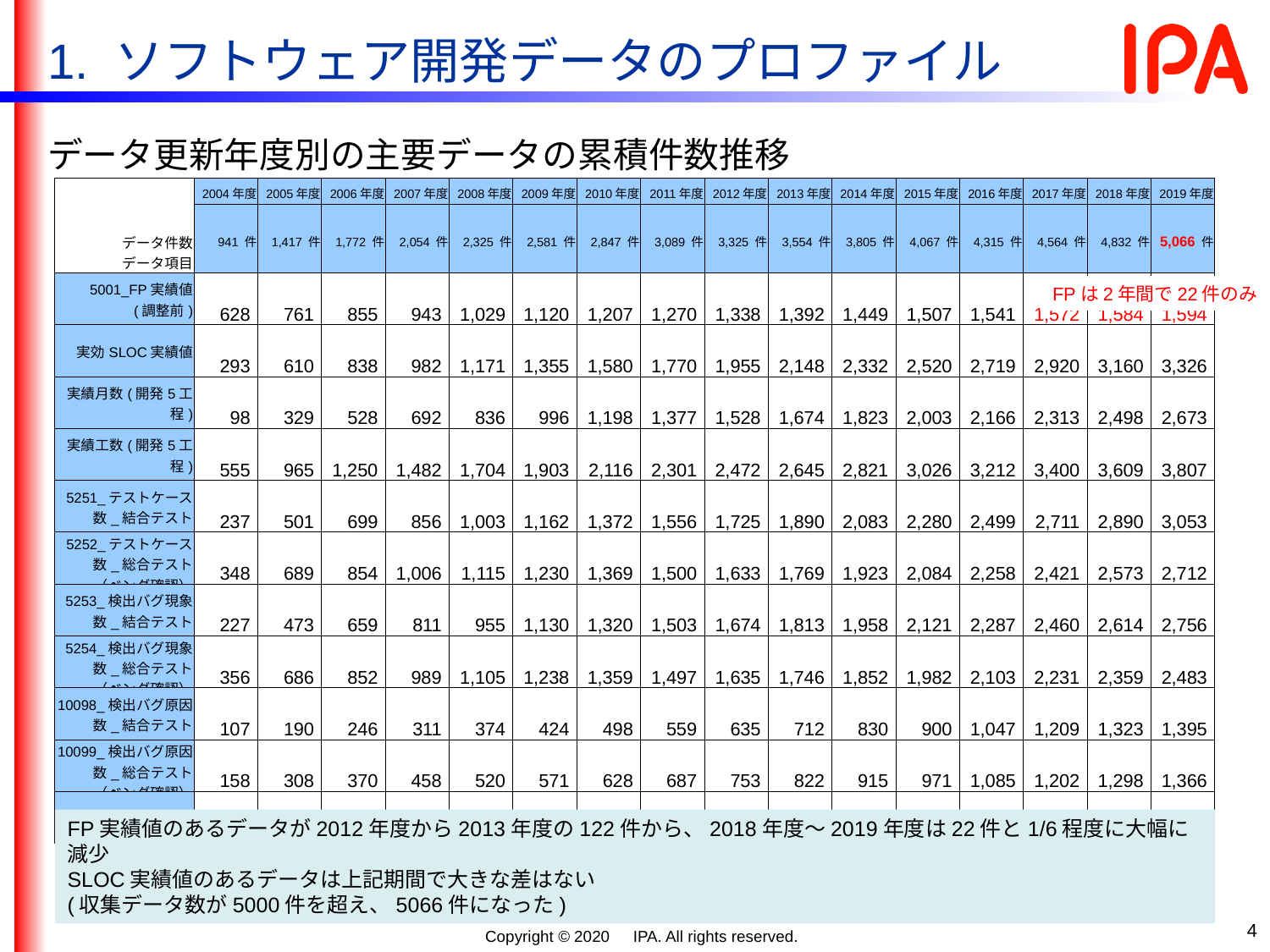

# 1. ソフトウェア開発データのプロファイル
データ更新年度別の主要データの累積件数推移
| データ件数 データ項目 | 2004年度 | 2005年度 | 2006年度 | 2007年度 | 2008年度 | 2009年度 | 2010年度 | 2011年度 | 2012年度 | 2013年度 | 2014年度 | 2015年度 | 2016年度 | 2017年度 | 2018年度 | 2019年度 |
| --- | --- | --- | --- | --- | --- | --- | --- | --- | --- | --- | --- | --- | --- | --- | --- | --- |
|  | 941 件 | 1,417 件 | 1,772 件 | 2,054 件 | 2,325 件 | 2,581 件 | 2,847 件 | 3,089 件 | 3,325 件 | 3,554 件 | 3,805 件 | 4,067 件 | 4,315 件 | 4,564 件 | 4,832 件 | 5,066 件 |
| 5001\_FP実績値 (調整前) | 628 | 761 | 855 | 943 | 1,029 | 1,120 | 1,207 | 1,270 | 1,338 | 1,392 | 1,449 | 1,507 | 1,541 | 1,572 | 1,584 | 1,594 |
| 実効SLOC実績値 | 293 | 610 | 838 | 982 | 1,171 | 1,355 | 1,580 | 1,770 | 1,955 | 2,148 | 2,332 | 2,520 | 2,719 | 2,920 | 3,160 | 3,326 |
| 実績月数(開発5工程) | 98 | 329 | 528 | 692 | 836 | 996 | 1,198 | 1,377 | 1,528 | 1,674 | 1,823 | 2,003 | 2,166 | 2,313 | 2,498 | 2,673 |
| 実績工数(開発5工程) | 555 | 965 | 1,250 | 1,482 | 1,704 | 1,903 | 2,116 | 2,301 | 2,472 | 2,645 | 2,821 | 3,026 | 3,212 | 3,400 | 3,609 | 3,807 |
| 5251\_テストケース数\_結合テスト | 237 | 501 | 699 | 856 | 1,003 | 1,162 | 1,372 | 1,556 | 1,725 | 1,890 | 2,083 | 2,280 | 2,499 | 2,711 | 2,890 | 3,053 |
| 5252\_テストケース数\_総合テスト （ベンダ確認） | 348 | 689 | 854 | 1,006 | 1,115 | 1,230 | 1,369 | 1,500 | 1,633 | 1,769 | 1,923 | 2,084 | 2,258 | 2,421 | 2,573 | 2,712 |
| 5253\_検出バグ現象数\_結合テスト | 227 | 473 | 659 | 811 | 955 | 1,130 | 1,320 | 1,503 | 1,674 | 1,813 | 1,958 | 2,121 | 2,287 | 2,460 | 2,614 | 2,756 |
| 5254\_検出バグ現象数\_総合テスト （ベンダ確認） | 356 | 686 | 852 | 989 | 1,105 | 1,238 | 1,359 | 1,497 | 1,635 | 1,746 | 1,852 | 1,982 | 2,103 | 2,231 | 2,359 | 2,483 |
| 10098\_検出バグ原因数\_結合テスト | 107 | 190 | 246 | 311 | 374 | 424 | 498 | 559 | 635 | 712 | 830 | 900 | 1,047 | 1,209 | 1,323 | 1,395 |
| 10099\_検出バグ原因数\_総合テスト （ベンダ確認） | 158 | 308 | 370 | 458 | 520 | 571 | 628 | 687 | 753 | 822 | 915 | 971 | 1,085 | 1,202 | 1,298 | 1,366 |
| 発生不具合数 | 187 | 471 | 722 | 916 | 1,086 | 1,259 | 1,411 | 1,589 | 1,779 | 1,955 | 2,145 | 2,291 | 2,478 | 2,650 | 2,845 | 2,990 |
FPは2年間で22件のみ
FP実績値のあるデータが2012年度から2013年度の122件から、2018年度～2019年度は22件と1/6程度に大幅に減少
SLOC実績値のあるデータは上記期間で大きな差はない
(収集データ数が5000件を超え、5066件になった)
4